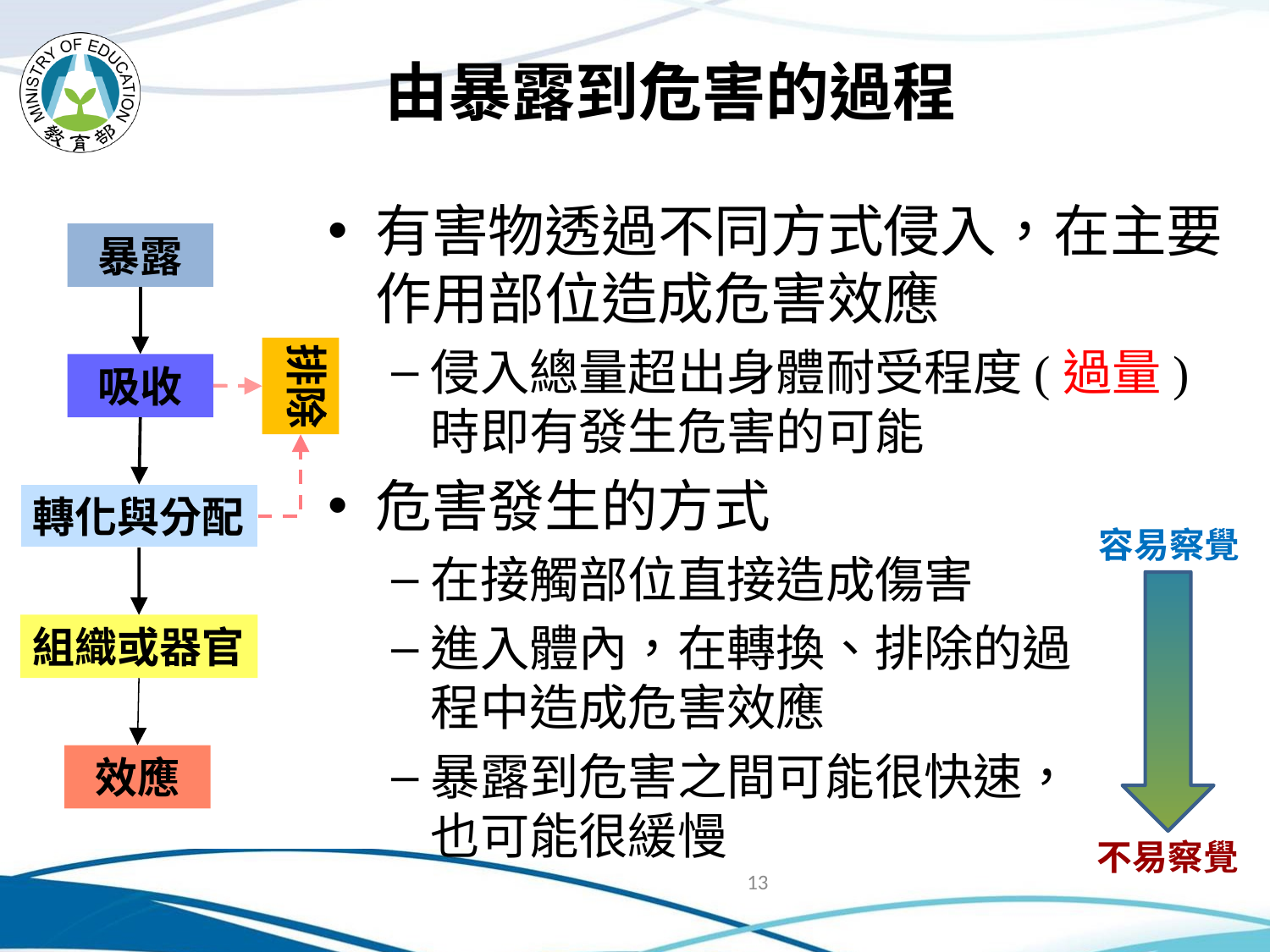

# 由暴露到危害的過程
有害物透過不同方式侵入，在主要作用部位造成危害效應
侵入總量超出身體耐受程度(過量)時即有發生危害的可能
危害發生的方式
在接觸部位直接造成傷害
進入體內，在轉換、排除的過
程中造成危害效應
暴露到危害之間可能很快速，
也可能很緩慢
暴露
吸收
轉化與分配
組織或器官
效應
排除
容易察覺

不易察覺
13